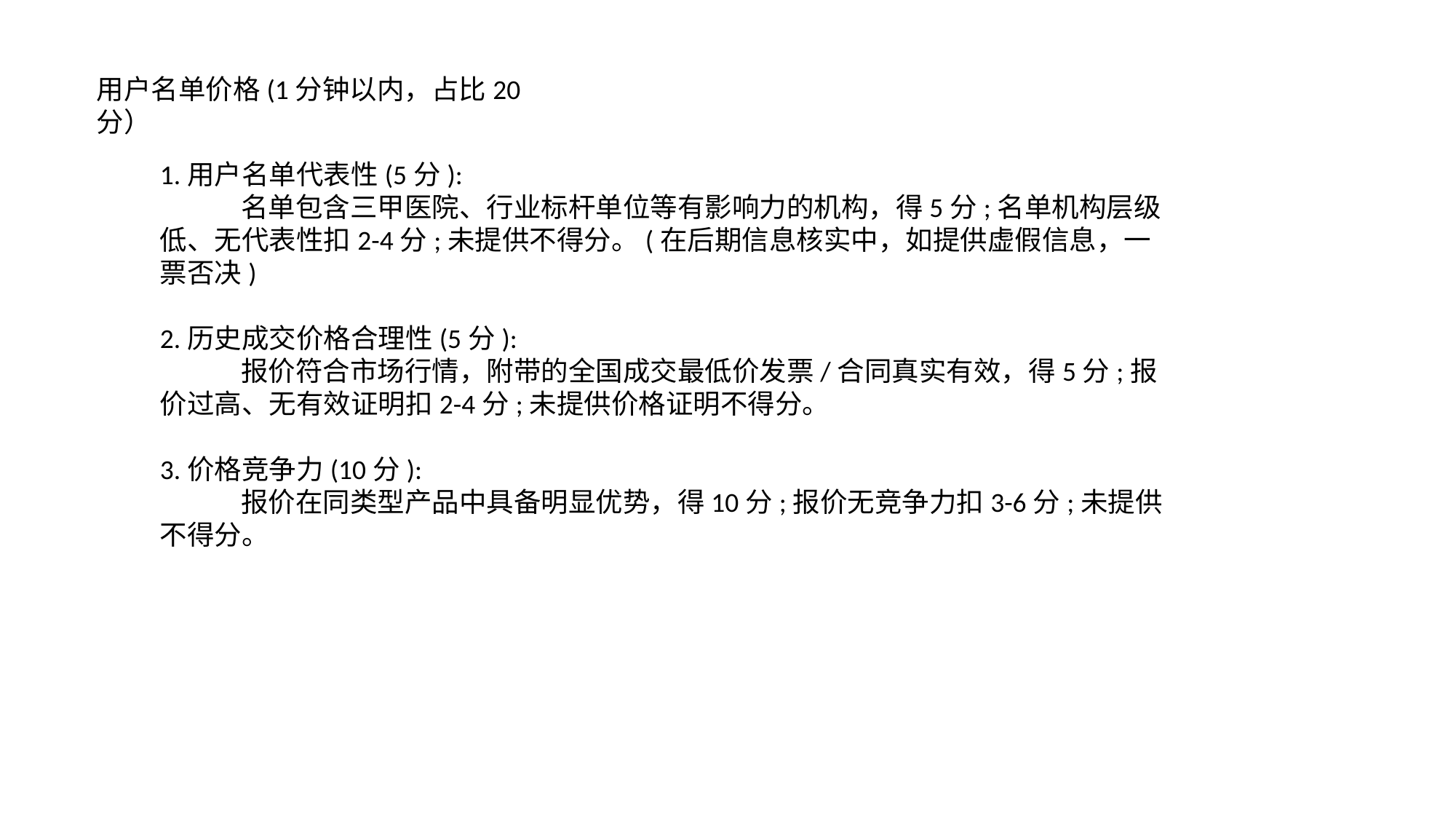

用户名单价格(1分钟以内，占比20分）

1.用户名单代表性(5分):
            名单包含三甲医院、行业标杆单位等有影响力的机构，得5分;名单机构层级低、无代表性扣2-4分;未提供不得分。(在后期信息核实中，如提供虚假信息，一票否决)

2.历史成交价格合理性(5分):
            报价符合市场行情，附带的全国成交最低价发票/合同真实有效，得5分;报价过高、无有效证明扣2-4分;未提供价格证明不得分。

3.价格竞争力(10分):
            报价在同类型产品中具备明显优势，得10分;报价无竞争力扣3-6分;未提供不得分。